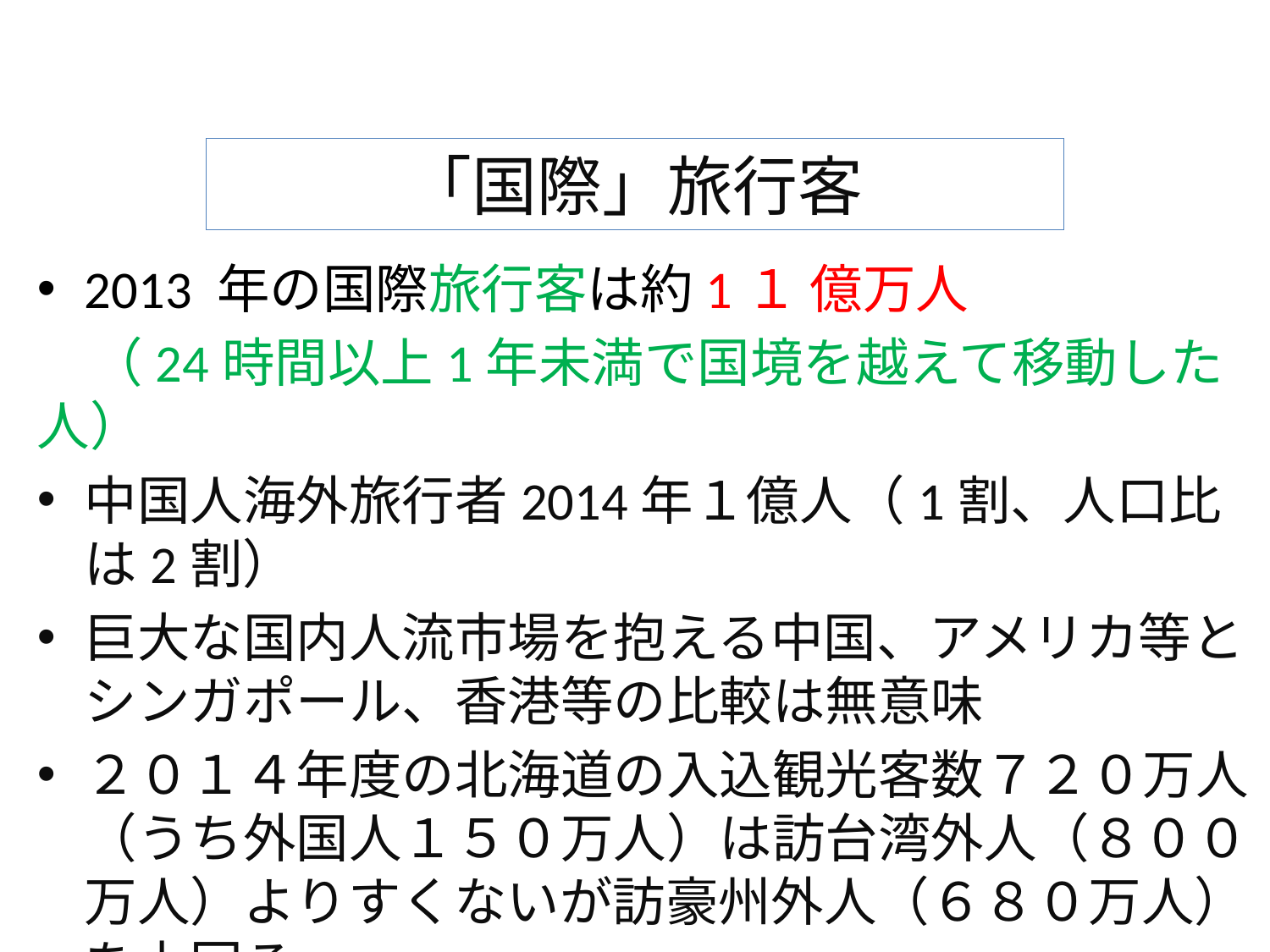

# 「国際」旅行客
2013 年の国際旅行客は約1１ 億万人
　（24時間以上1年未満で国境を越えて移動した人）
中国人海外旅行者2014年１億人（1割、人口比は2割）
巨大な国内人流市場を抱える中国、アメリカ等とシンガポール、香港等の比較は無意味
２０１４年度の北海道の入込観光客数７２０万人（うち外国人１５０万人）は訪台湾外人（８００万人）よりすくないが訪豪州外人（６８０万人）を上回る。